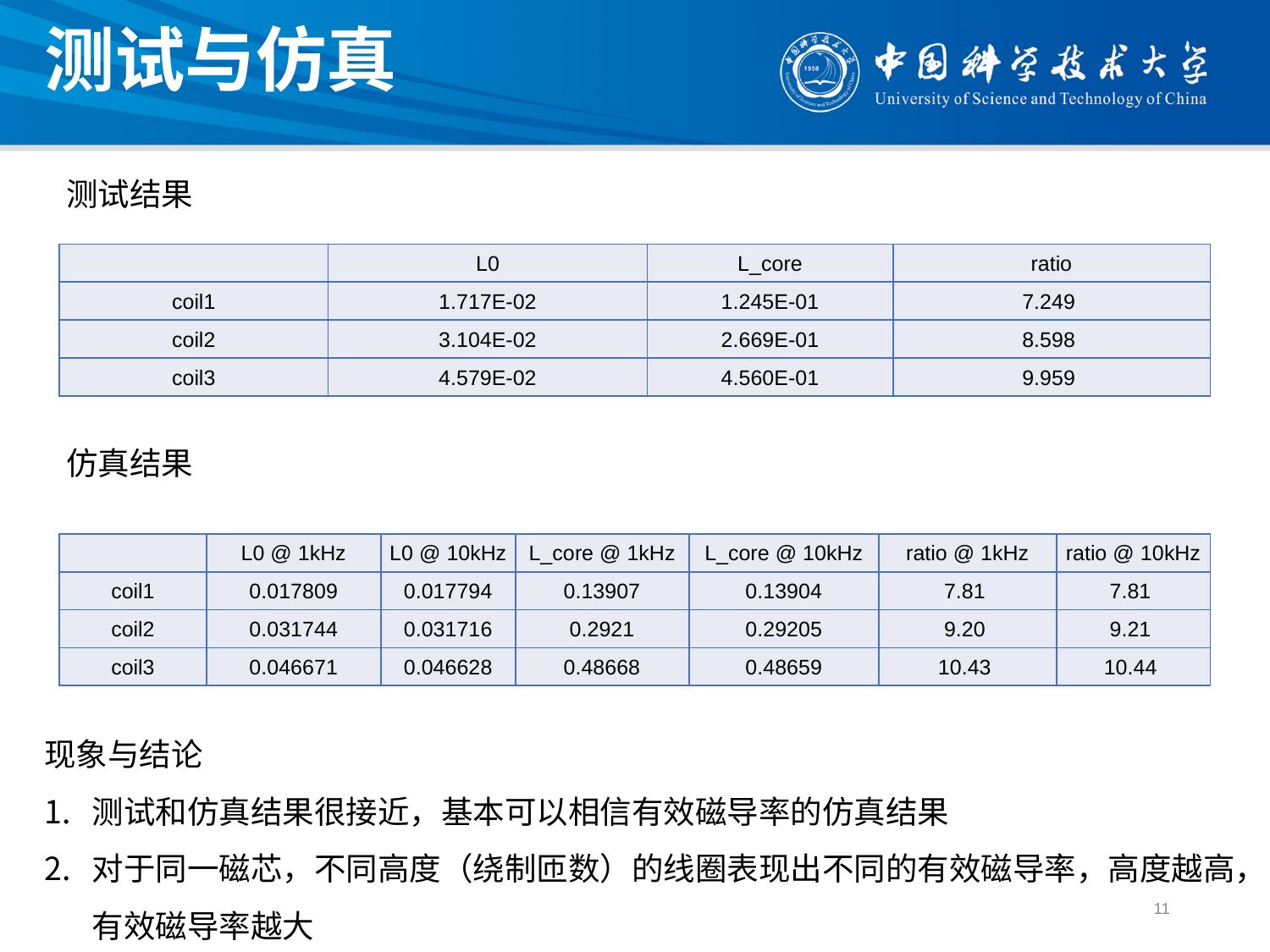

测试与仿真
测试结果
|  | L0 | L\_core | ratio |
| --- | --- | --- | --- |
| coil1 | 1.717E-02 | 1.245E-01 | 7.249 |
| coil2 | 3.104E-02 | 2.669E-01 | 8.598 |
| coil3 | 4.579E-02 | 4.560E-01 | 9.959 |
仿真结果
|  | L0 @ 1kHz | L0 @ 10kHz | L\_core @ 1kHz | L\_core @ 10kHz | ratio @ 1kHz | ratio @ 10kHz |
| --- | --- | --- | --- | --- | --- | --- |
| coil1 | 0.017809 | 0.017794 | 0.13907 | 0.13904 | 7.81 | 7.81 |
| coil2 | 0.031744 | 0.031716 | 0.2921 | 0.29205 | 9.20 | 9.21 |
| coil3 | 0.046671 | 0.046628 | 0.48668 | 0.48659 | 10.43 | 10.44 |
现象与结论
测试和仿真结果很接近，基本可以相信有效磁导率的仿真结果
对于同一磁芯，不同高度（绕制匝数）的线圈表现出不同的有效磁导率，高度越高，有效磁导率越大
11